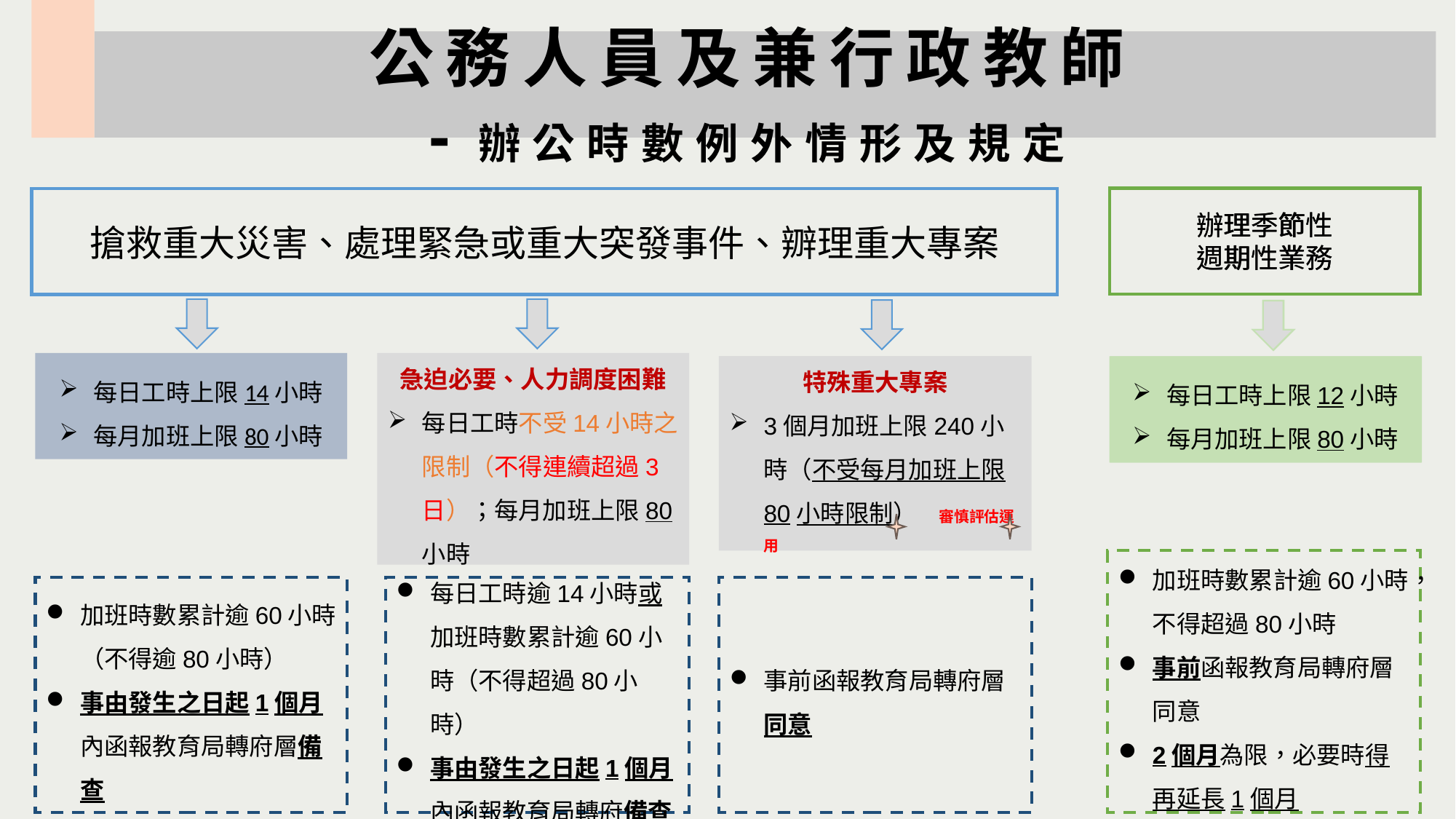

公務人員及兼行政教師
-辦公時數例外情形及規定

辦理季節性
週期性業務
辦理季節性
週期性業務

搶救重大災害、處理緊急或重大突發事件、辧理重大專案

急迫必要、人力調度困難
每日工時不受14小時之限制（不得連續超過3日）；每月加班上限80小時
每日工時上限14小時
每月加班上限80小時
特殊重大專案
3個月加班上限240小時（不受每月加班上限80小時限制）    審慎評估運用
每日工時上限12小時
每月加班上限80小時
每日工時上限12小時
每月加班上限80小時

加班時數累計逾60小時，不得超過80小時
事前函報教育局轉府層同意
2個月為限，必要時得再延長1個月
加班時數累計逾60小時（不得逾80小時）
事由發生之日起1個月內函報教育局轉府層備查
每日工時逾14小時或加班時數累計逾60小時（不得超過80小時）
事由發生之日起1個月內函報教育局轉府備查
事前函報教育局轉府層同意